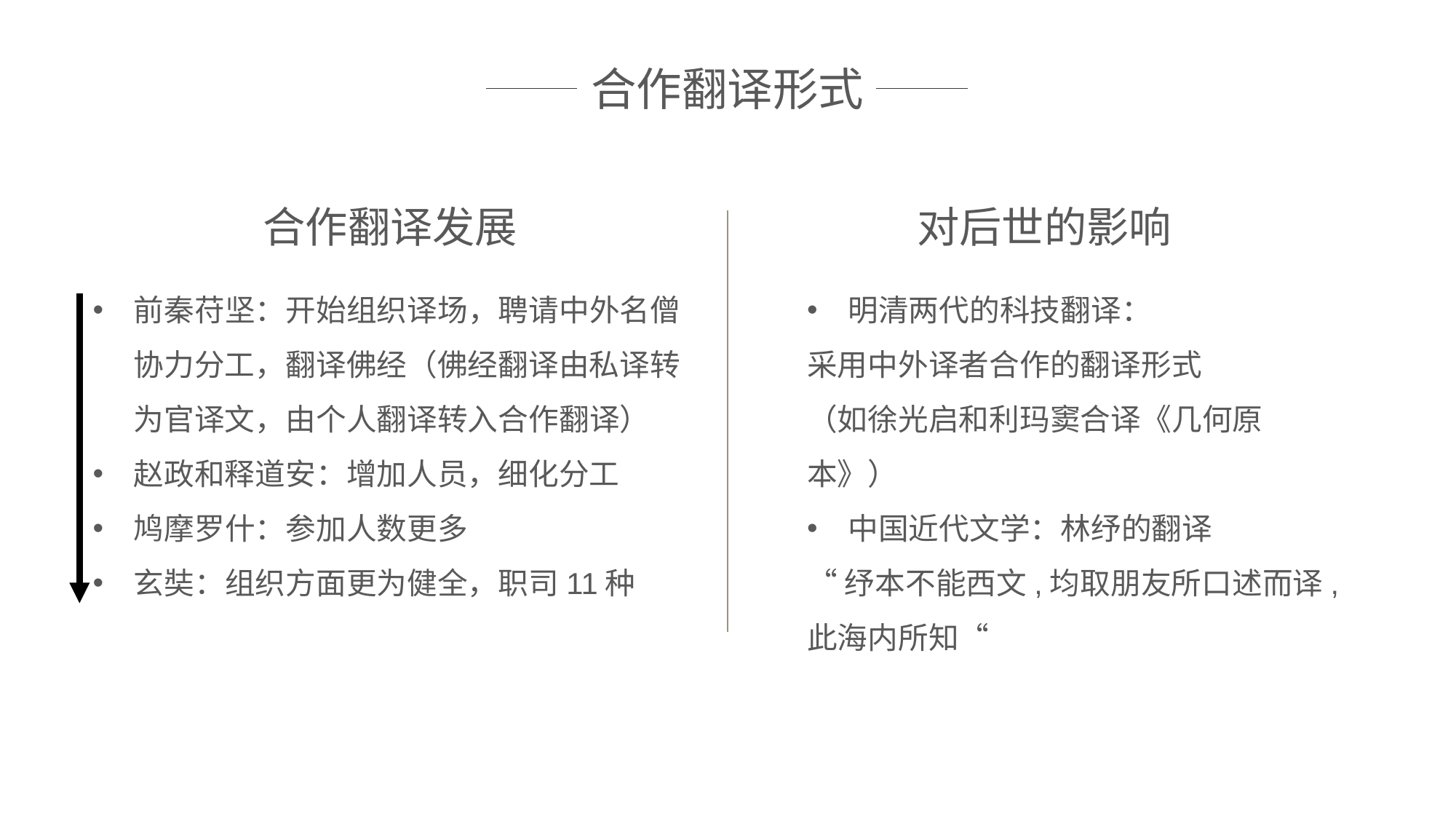

合作翻译形式
合作翻译发展
前秦苻坚：开始组织译场，聘请中外名僧协力分工，翻译佛经（佛经翻译由私译转为官译文，由个人翻译转入合作翻译）
赵政和释道安：增加人员，细化分工
鸠摩罗什：参加人数更多
玄奘：组织方面更为健全，职司11种
对后世的影响
明清两代的科技翻译：
采用中外译者合作的翻译形式
（如徐光启和利玛窦合译《几何原本》）
中国近代文学：林纾的翻译
“纾本不能西文,均取朋友所口述而译,此海内所知“